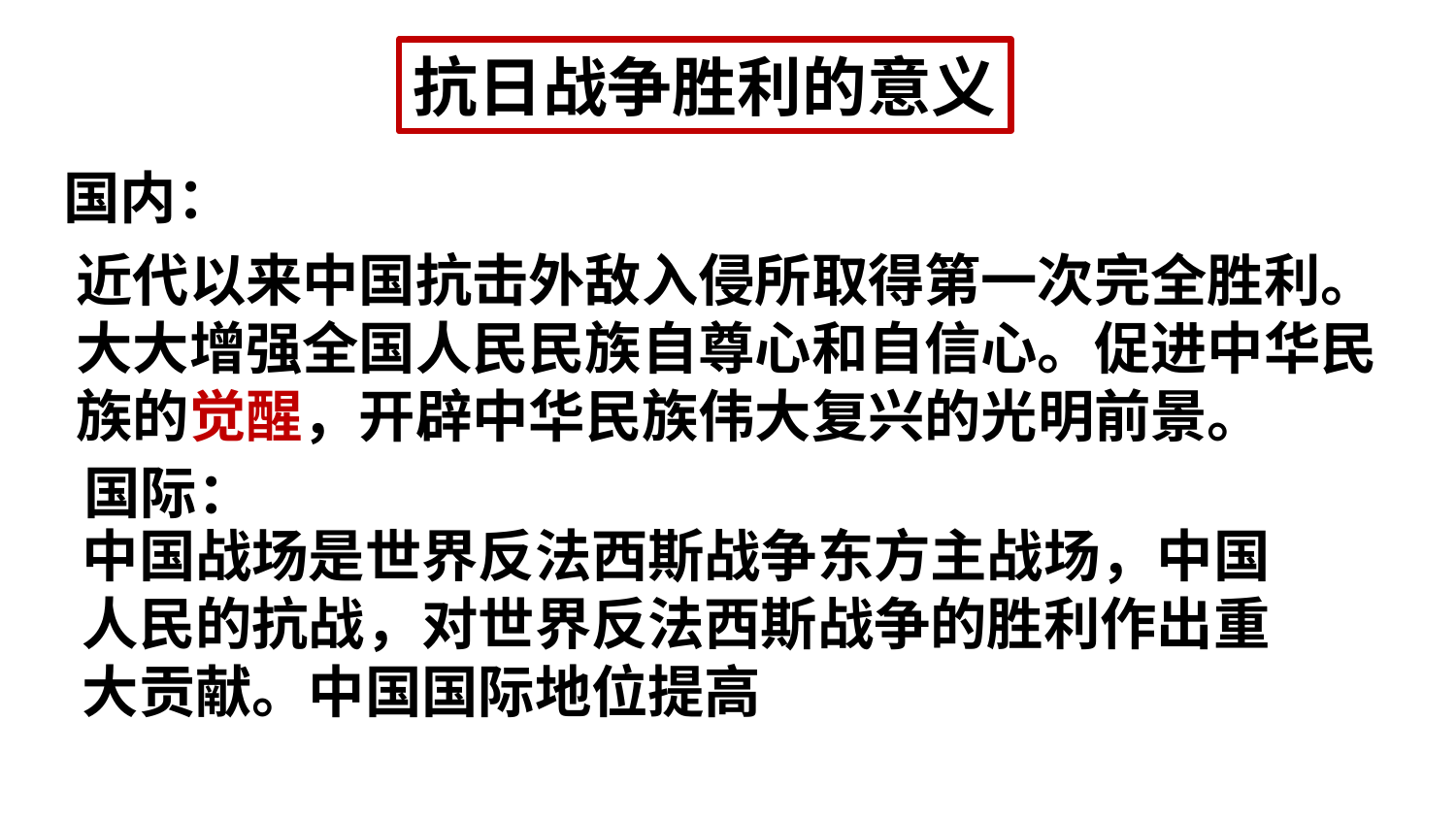

抗日战争胜利的意义
国内：
近代以来中国抗击外敌入侵所取得第一次完全胜利。大大增强全国人民民族自尊心和自信心。促进中华民族的觉醒，开辟中华民族伟大复兴的光明前景。
国际：
中国战场是世界反法西斯战争东方主战场，中国人民的抗战，对世界反法西斯战争的胜利作出重大贡献。中国国际地位提高